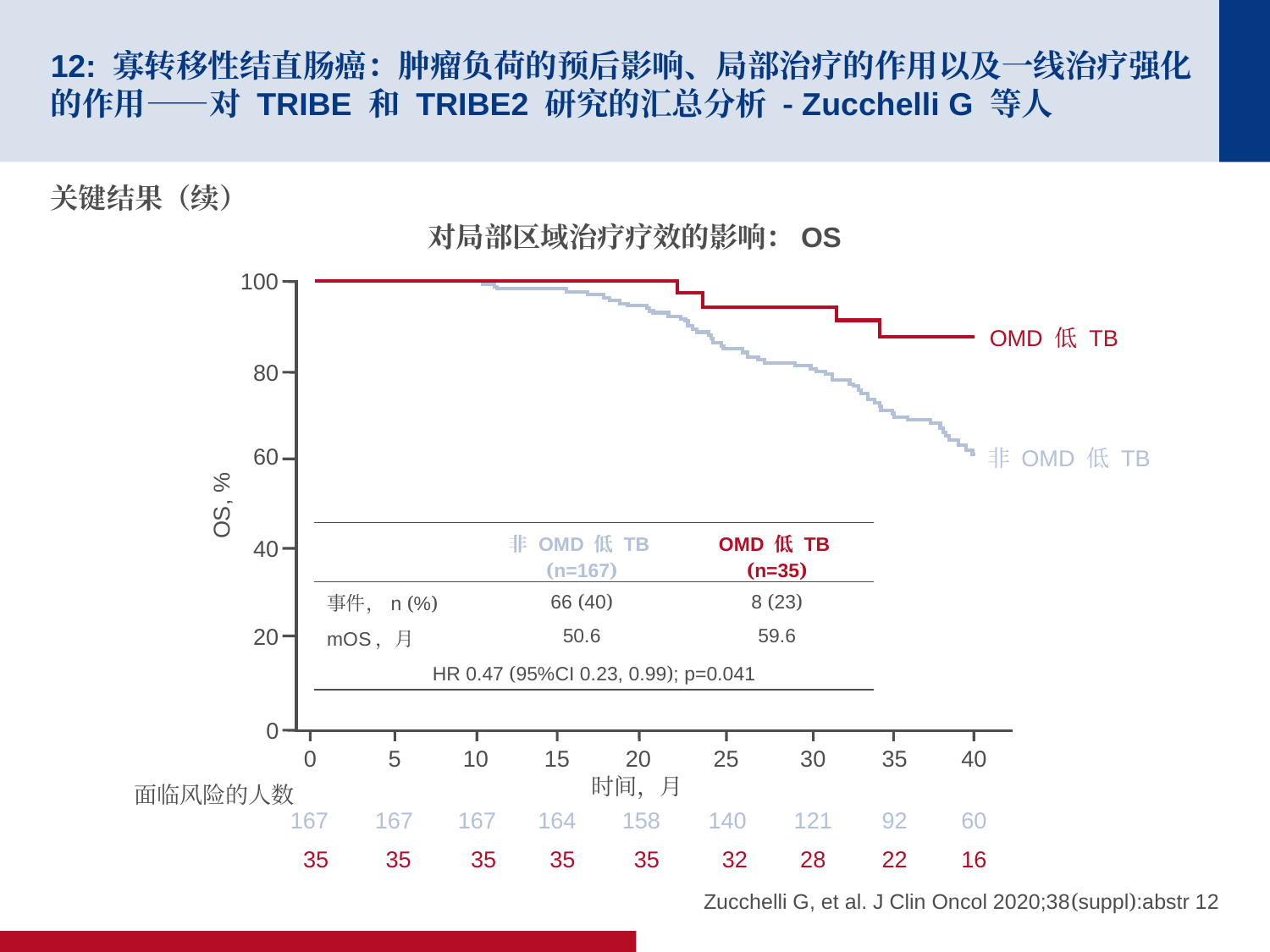

# 12: 寡转移性结直肠癌：肿瘤负荷的预后影响、局部治疗的作用以及一线治疗强化的作用——对 TRIBE 和 TRIBE2 研究的汇总分析 - Zucchelli G 等人
关键结果（续）
对局部区域治疗疗效的影响：OS
100

OMD 低 TB
80

60
非 OMD 低 TB

OS, %
|  | 非 OMD 低 TB (n=167) | OMD 低 TB (n=35) |
| --- | --- | --- |
| 事件，n (%) | 66 (40) | 8 (23) |
| mOS，月 | 50.6 | 59.6 |
| HR 0.47 (95%CI 0.23, 0.99); p=0.041 |  |  |
40

20

0

0
5
10
15
20
25
30
35
40
时间，月
面临风险的人数
167
167
167
164
158
140
121
92
60
 35
 35
 35
 35
 35
 32
28
22
16
Zucchelli G, et al. J Clin Oncol 2020;38(suppl):abstr 12